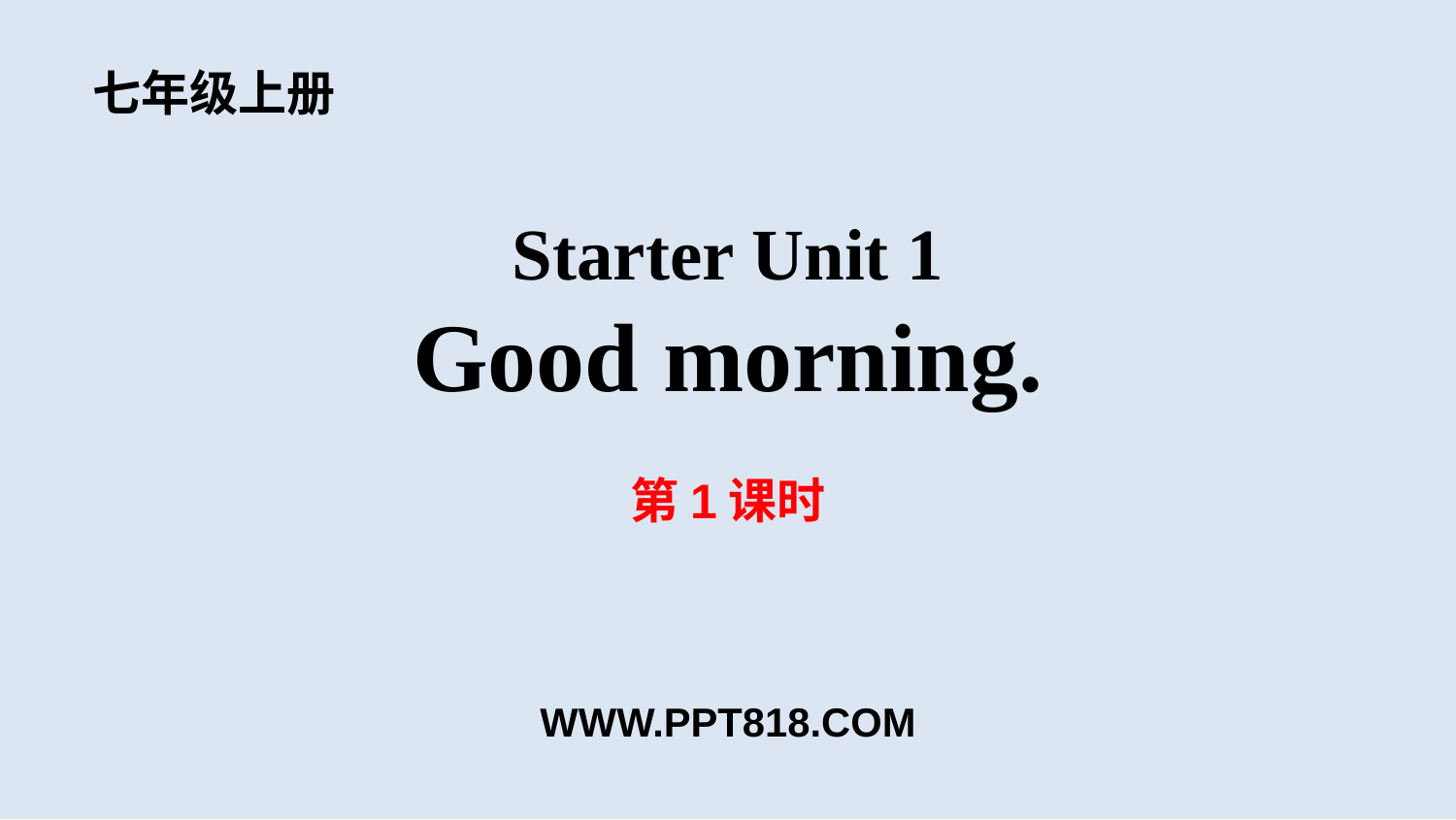

七年级上册
Starter Unit 1
Good morning.
第1课时
WWW.PPT818.COM